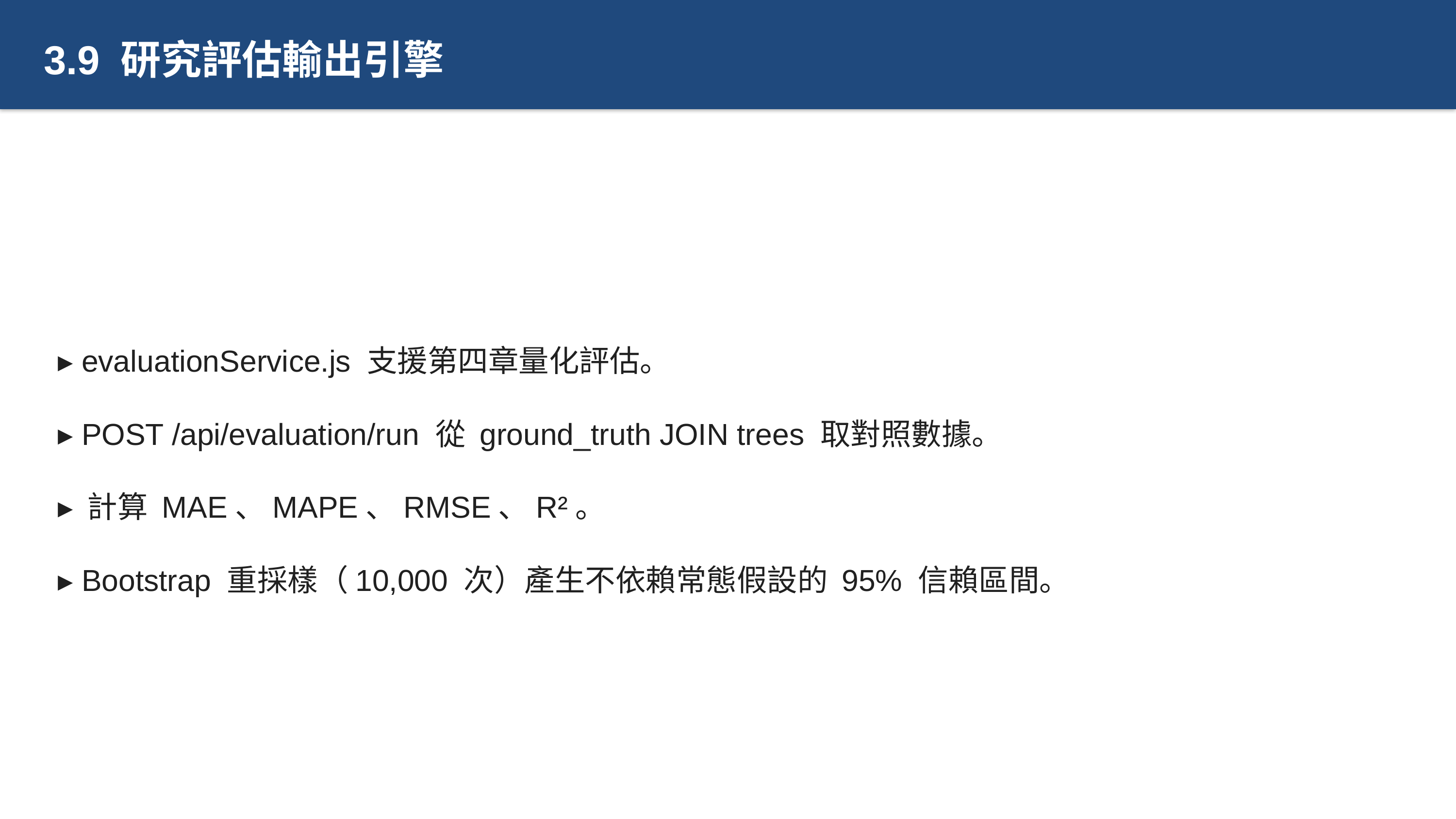

3.9 研究評估輸出引擎
▸ evaluationService.js 支援第四章量化評估。
▸ POST /api/evaluation/run 從 ground_truth JOIN trees 取對照數據。
▸ 計算 MAE、MAPE、RMSE、R²。
▸ Bootstrap 重採樣（10,000 次）產生不依賴常態假設的 95% 信賴區間。